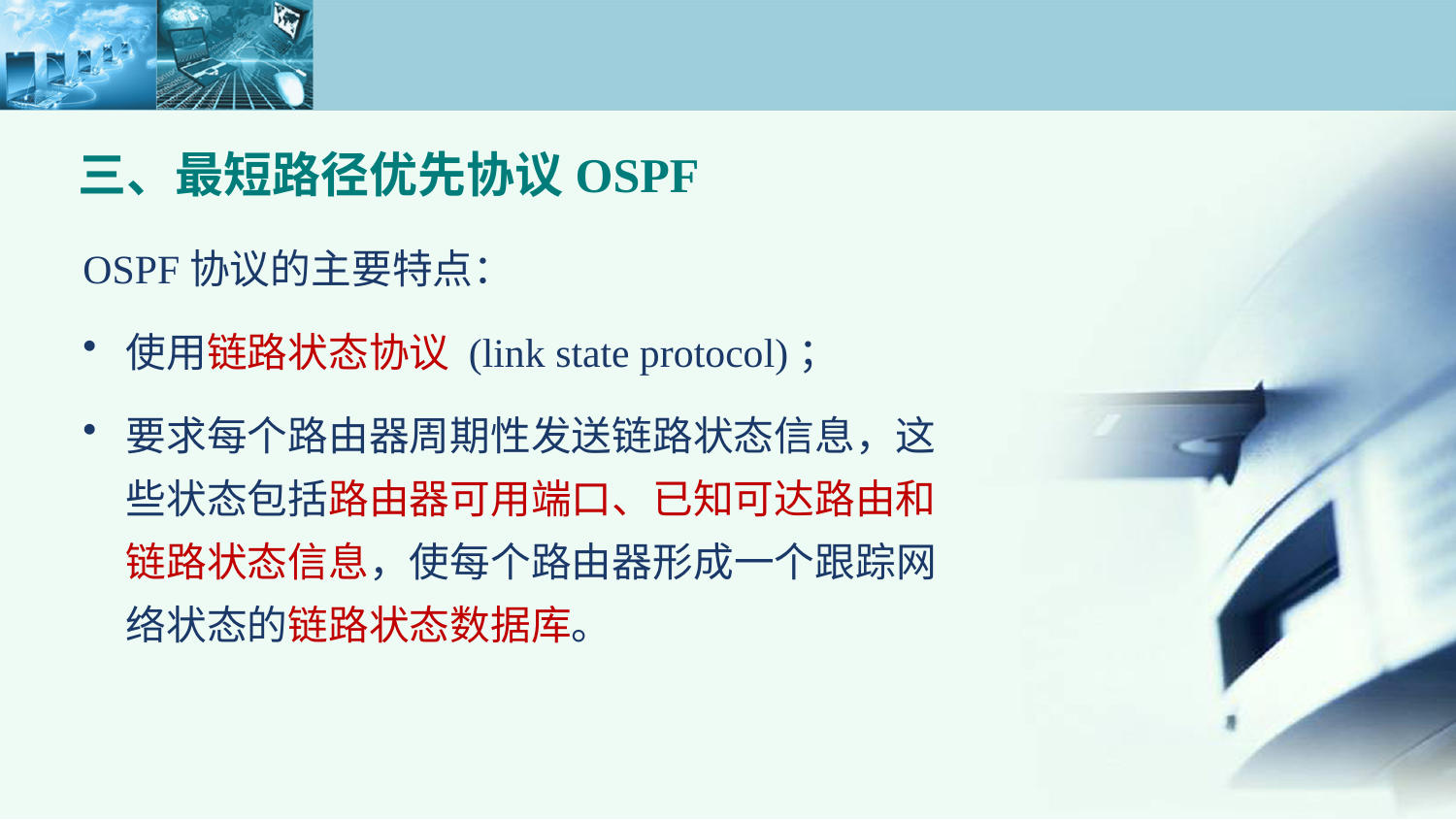

三、最短路径优先协议OSPF
OSPF协议的主要特点：
使用链路状态协议 (link state protocol)；
要求每个路由器周期性发送链路状态信息，这些状态包括路由器可用端口、已知可达路由和链路状态信息，使每个路由器形成一个跟踪网络状态的链路状态数据库。